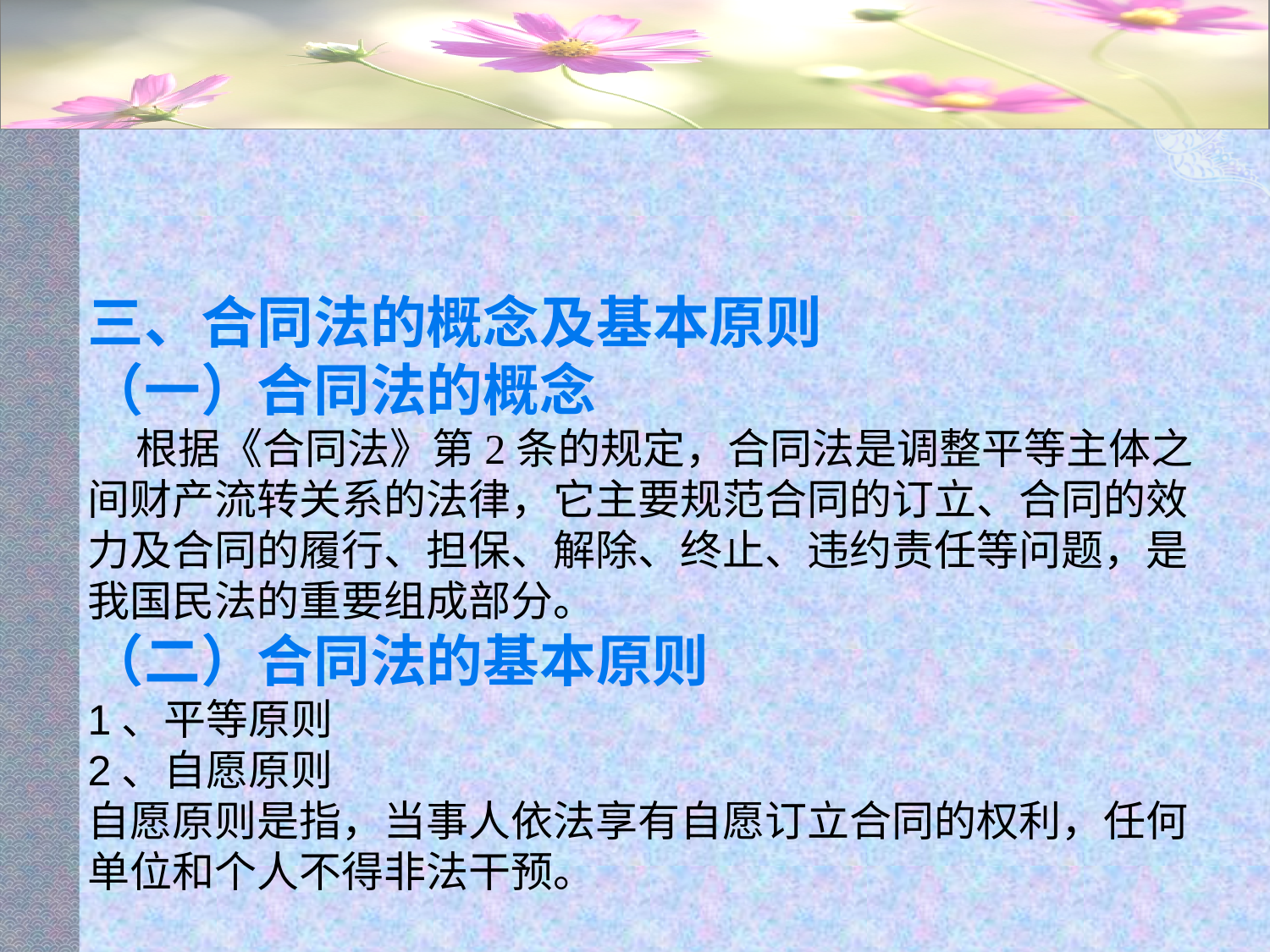

#
三、合同法的概念及基本原则
（一）合同法的概念
    根据《合同法》第2条的规定，合同法是调整平等主体之间财产流转关系的法律，它主要规范合同的订立、合同的效力及合同的履行、担保、解除、终止、违约责任等问题，是我国民法的重要组成部分。
（二）合同法的基本原则
1、平等原则
2、自愿原则
自愿原则是指，当事人依法享有自愿订立合同的权利，任何单位和个人不得非法干预。